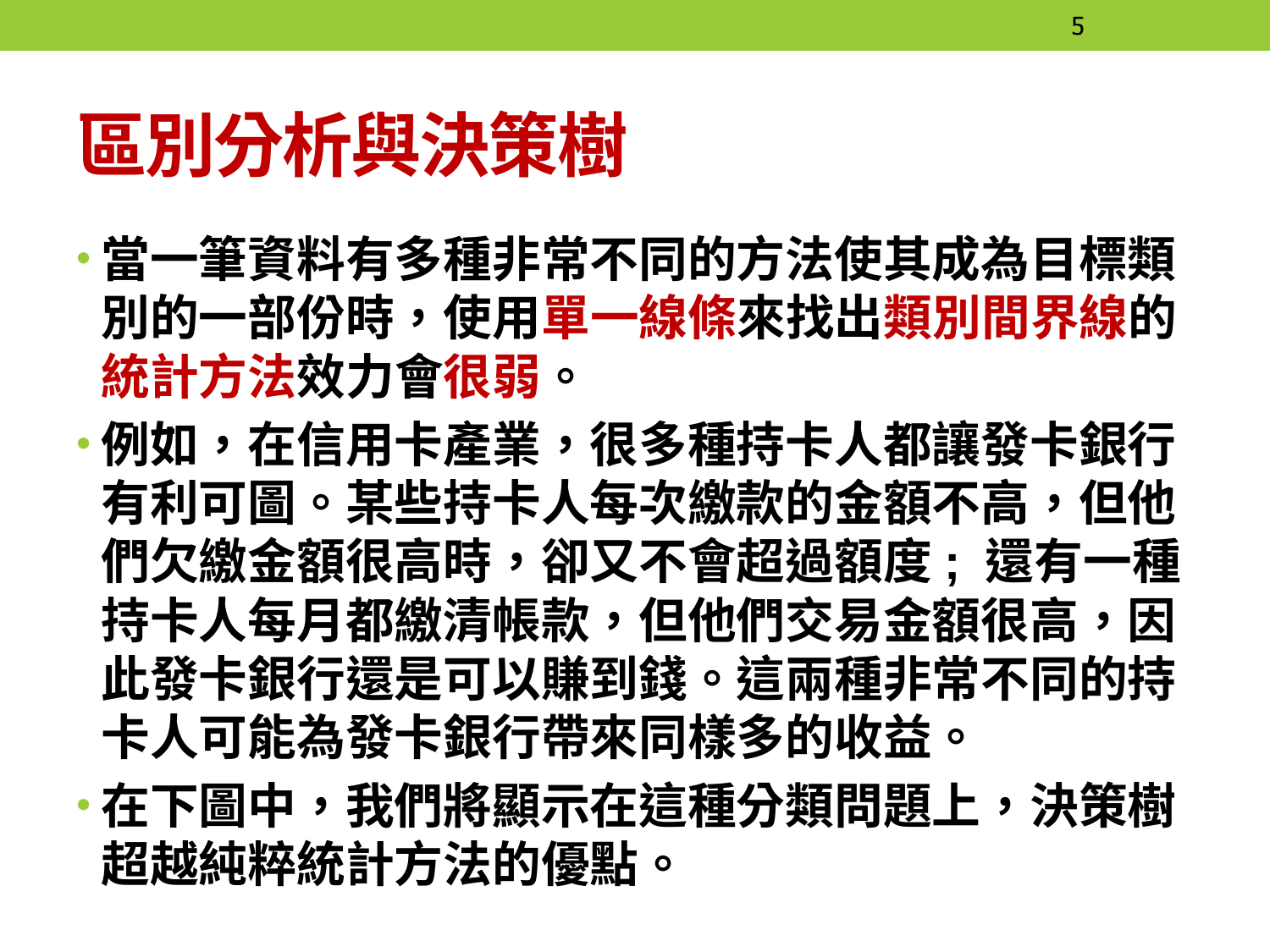

5
# 區別分析與決策樹
當一筆資料有多種非常不同的方法使其成為目標類別的一部份時，使用單一線條來找出類別間界線的統計方法效力會很弱。
例如，在信用卡產業，很多種持卡人都讓發卡銀行有利可圖。某些持卡人每次繳款的金額不高，但他們欠繳金額很高時，卻又不會超過額度; 還有一種持卡人每月都繳清帳款，但他們交易金額很高，因此發卡銀行還是可以賺到錢。這兩種非常不同的持卡人可能為發卡銀行帶來同樣多的收益。
在下圖中，我們將顯示在這種分類問題上，決策樹超越純粹統計方法的優點。